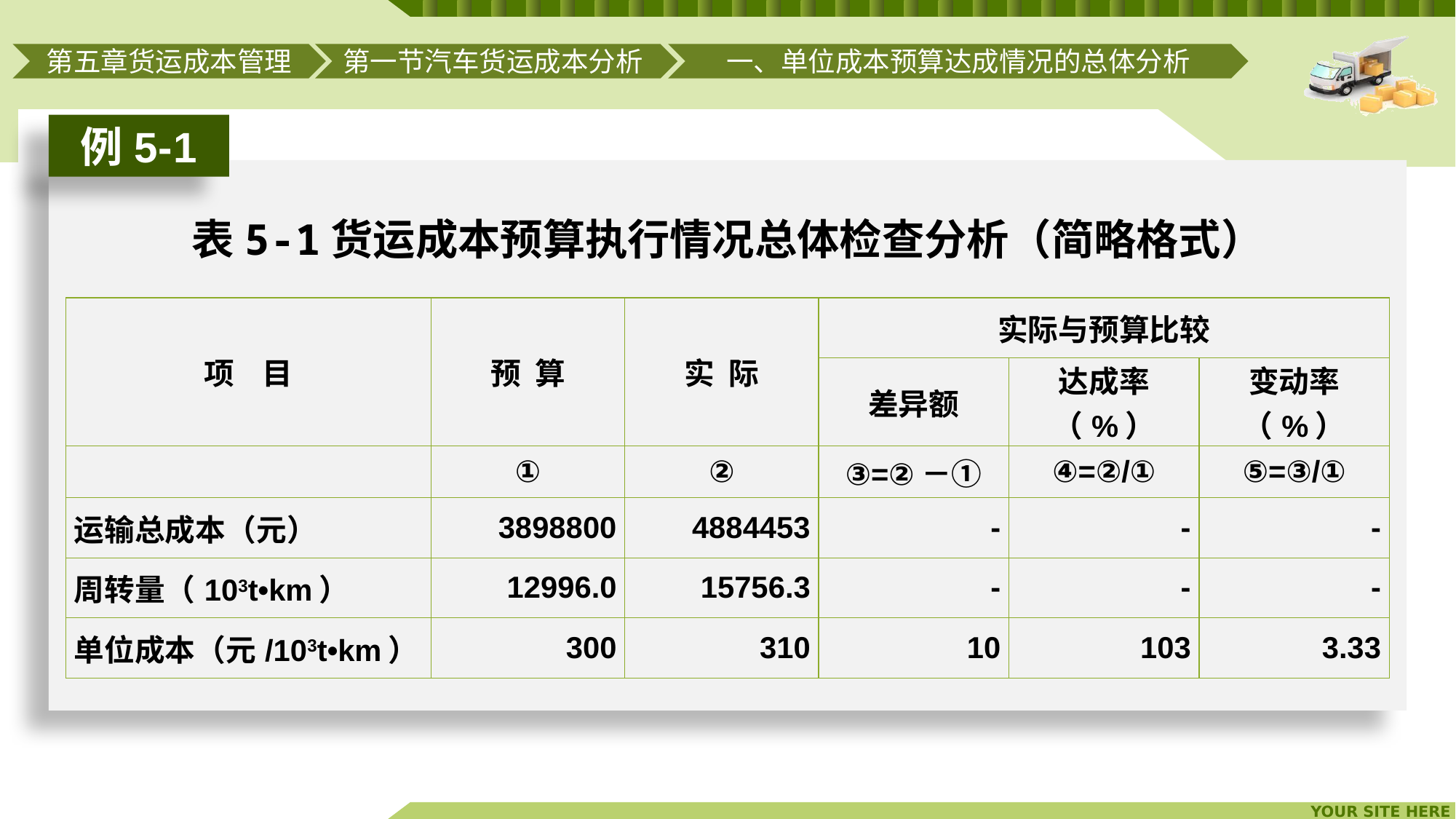

第一节汽车货运成本分析
一、单位成本预算达成情况的总体分析
第五章货运成本管理
例5-1
表5-1货运成本预算执行情况总体检查分析（简略格式）
| 项 目 | 预 算 | 实 际 | 实际与预算比较 |  |  |
| --- | --- | --- | --- | --- | --- |
|  |  |  | 差异额 | 达成率（%） | 变动率（%） |
|  | ① | ② | ③=②－① | ④=②/① | ⑤=③/① |
| 运输总成本（元） | 3898800 | 4884453 | - | - | - |
| 周转量（103t•km） | 12996.0 | 15756.3 | - | - | - |
| 单位成本（元/103t•km） | 300 | 310 | 10 | 103 | 3.33 |